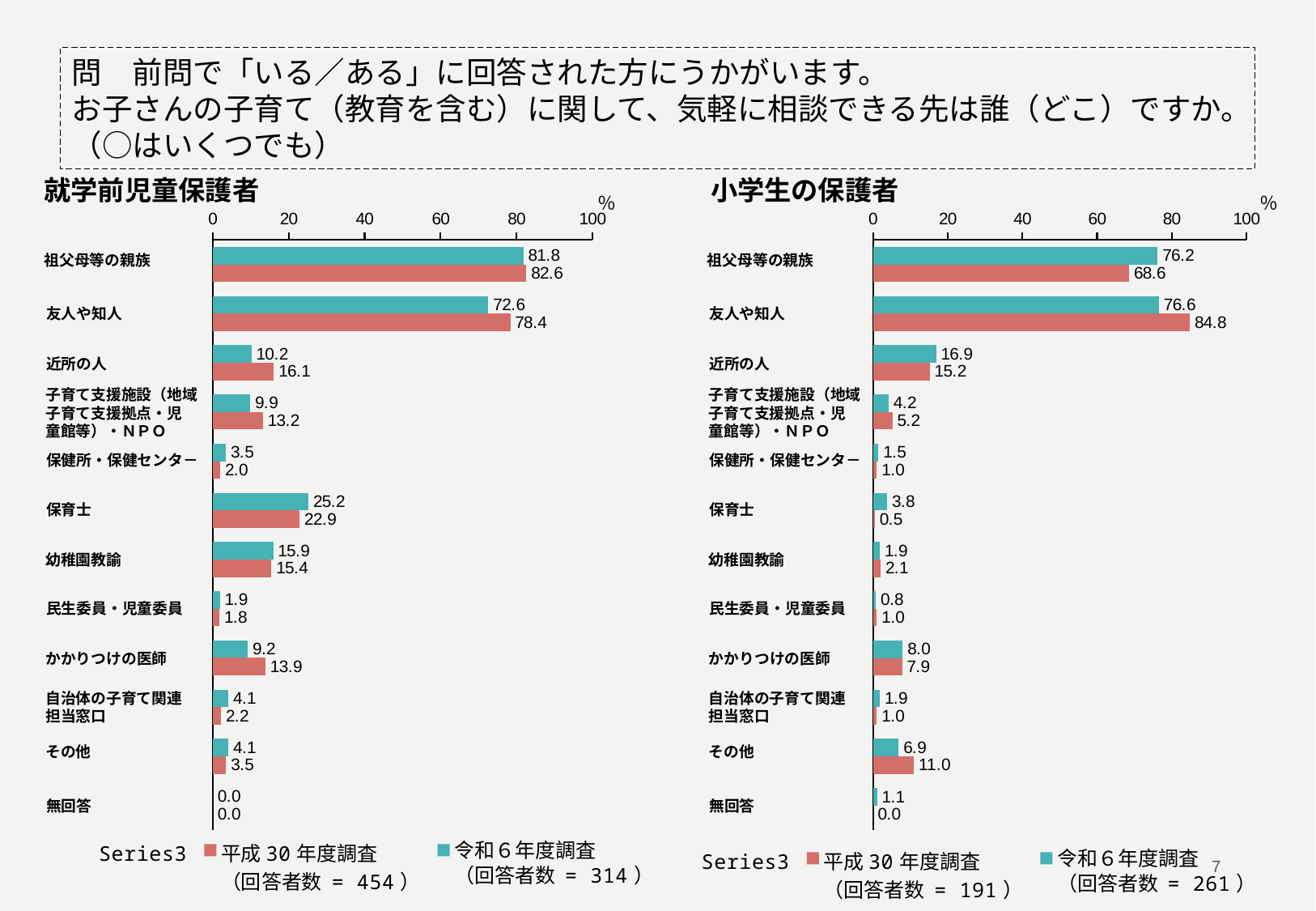

問　前問で「いる／ある」に回答された方にうかがいます。
お子さんの子育て（教育を含む）に関して、気軽に相談できる先は誰（どこ）ですか。（○はいくつでも）
小学生の保護者
就学前児童保護者
％
％

### Chart

| Category | 令和６年度調査
（回答者数 = 314） | 平成30年度調査
（回答者数 = 454） |
|---|---|---|
| 祖父母等の親族 | 81.8 | 82.59911894273128 |
| 友人や知人 | 72.6 | 78.41409691629956 |
| 近所の人 | 10.2 | 16.079295154185022 |
| 子育て支援施設（地域子育て支援拠点・児童館等）・NPO  | 9.9 | 13.215859030837004 |
| 保健所・保健センタ－ | 3.5 | 1.9823788546255507 |
| 保育士 | 25.2 | 22.90748898678414 |
| 幼稚園教諭 | 15.9 | 15.418502202643172 |
| 民生委員・児童委員 | 1.9 | 1.7621145374449338 |
| かかりつけの医師 | 9.2 | 13.876651982378855 |
| 自治体の子育て関連担当窓口 | 4.1 | 2.202643171806167 |
| その他 | 4.1 | 3.5242290748898677 |
| 無回答 | 0.0 | 0.0 |

### Chart

| Category | 令和６年度調査
（回答者数 = 261） | 平成30年度調査
（回答者数 = 191） |
|---|---|---|
| 祖父母等の親族 | 76.2 | 68.58638743455498 |
| 友人や知人 | 76.6 | 84.81675392670157 |
| 近所の人 | 16.9 | 15.18324607329843 |
| 子育て支援施設（地域子育て支援拠点・児童館等）・ＮＰＯ | 4.2 | 5.2356020942408374 |
| 保健所・保健センター | 1.5 | 1.0471204188481675 |
| 保育士 | 3.8 | 0.5235602094240838 |
| 幼稚園教諭 | 1.9 | 2.094240837696335 |
| 民生委員・児童委員 | 0.8 | 1.0471204188481675 |
| かかりつけの医師 | 8.0 | 7.853403141361256 |
| 自治体の子育て関連担当窓口 | 1.9 | 1.0471204188481675 |
| その他 | 6.9 | 10.99476439790576 |
| 無回答 | 1.1 | 0.0 |
祖父母等の親族
友人や知人
近所の人
子育て支援施設（地域
子育て支援拠点・児
童館等）・ＮＰＯ
保健所・保健センタ－
保育士
幼稚園教諭
民生委員・児童委員
かかりつけの医師
自治体の子育て関連
担当窓口
その他
無回答
祖父母等の親族
友人や知人
近所の人
子育て支援施設（地域
子育て支援拠点・児
童館等）・ＮＰＯ
保健所・保健センタ－
保育士
幼稚園教諭
民生委員・児童委員
かかりつけの医師
自治体の子育て関連
担当窓口
その他
無回答

### Chart

| Category | 令和６年度調査
（回答者数 = 261） | 平成30年度調査
（回答者数 = 191） |  |
|---|---|---|---|
| 祖父母等の親族 | 76.2 | 68.58638743455498 | -7.613612565445024 |
| 友人や知人 | 76.6 | 84.81675392670157 | 8.216753926701571 |
| 近所の人 | 16.9 | 15.18324607329843 | -1.7167539267015695 |
| 子育て支援施設（地域子育て支援拠点・児童館等）・ＮＰＯ | 4.2 | 5.2356020942408374 | 1.0356020942408373 |
| 保健所・保健センター | 1.5 | 1.0471204188481675 | -0.45287958115183247 |
| 保育士 | 3.8 | 0.5235602094240838 | -3.276439790575916 |
| 幼稚園教諭 | 1.9 | 2.094240837696335 | 0.19424083769633516 |
| 民生委員・児童委員 | 0.8 | 1.0471204188481675 | 0.2471204188481675 |
| かかりつけの医師 | 8.0 | 7.853403141361256 | -0.14659685863874383 |
| 自治体の子育て関連担当窓口 | 1.9 | 1.0471204188481675 | -0.8528795811518324 |
| その他 | 6.9 | 10.99476439790576 | 4.0947643979057595 |
| 無回答 | 1.1 | 0.0 | -1.1 |

### Chart

| Category | 令和６年度調査
（回答者数 = 314） | 平成30年度調査
（回答者数 = 454） |  |
|---|---|---|---|
| 祖父母等の親族 | 81.8 | 82.59911894273128 | 0.7991189427312833 |
| 友人や知人 | 72.6 | 78.41409691629956 | 5.814096916299562 |
| 近所の人 | 10.2 | 16.079295154185022 | 5.879295154185023 |
| 子育て支援施設（地域子育て支援拠点・児童館等）・NPO  | 9.9 | 13.215859030837004 | 3.3158590308370037 |
| 保健所・保健センタ－ | 3.5 | 1.9823788546255507 | -1.5176211453744493 |
| 保育士 | 25.2 | 22.90748898678414 | -2.292511013215858 |
| 幼稚園教諭 | 15.9 | 15.418502202643172 | -0.4814977973568286 |
| 民生委員・児童委員 | 1.9 | 1.7621145374449338 | -0.13788546255506606 |
| かかりつけの医師 | 9.2 | 13.876651982378855 | 4.676651982378855 |
| 自治体の子育て関連担当窓口 | 4.1 | 2.202643171806167 | -1.8973568281938324 |
| その他 | 4.1 | 3.5242290748898677 | -0.575770925110132 |
| 無回答 | 0.0 | 0.0 | 0.0 |
7